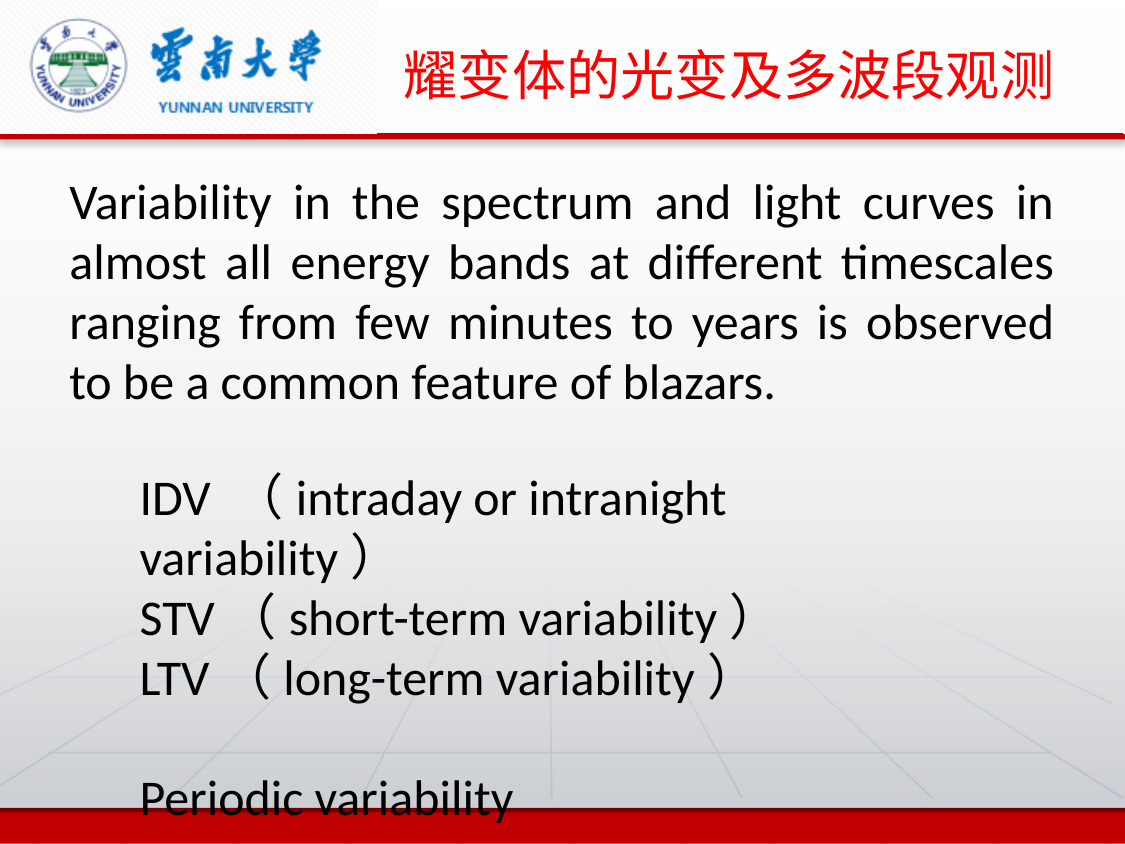

# 耀变体的光变及多波段观测
Variability in the spectrum and light curves in almost all energy bands at different timescales ranging from few minutes to years is observed to be a common feature of blazars.
IDV （intraday or intranight variability）
STV（short-term variability）
LTV（long-term variability）

Periodic variability